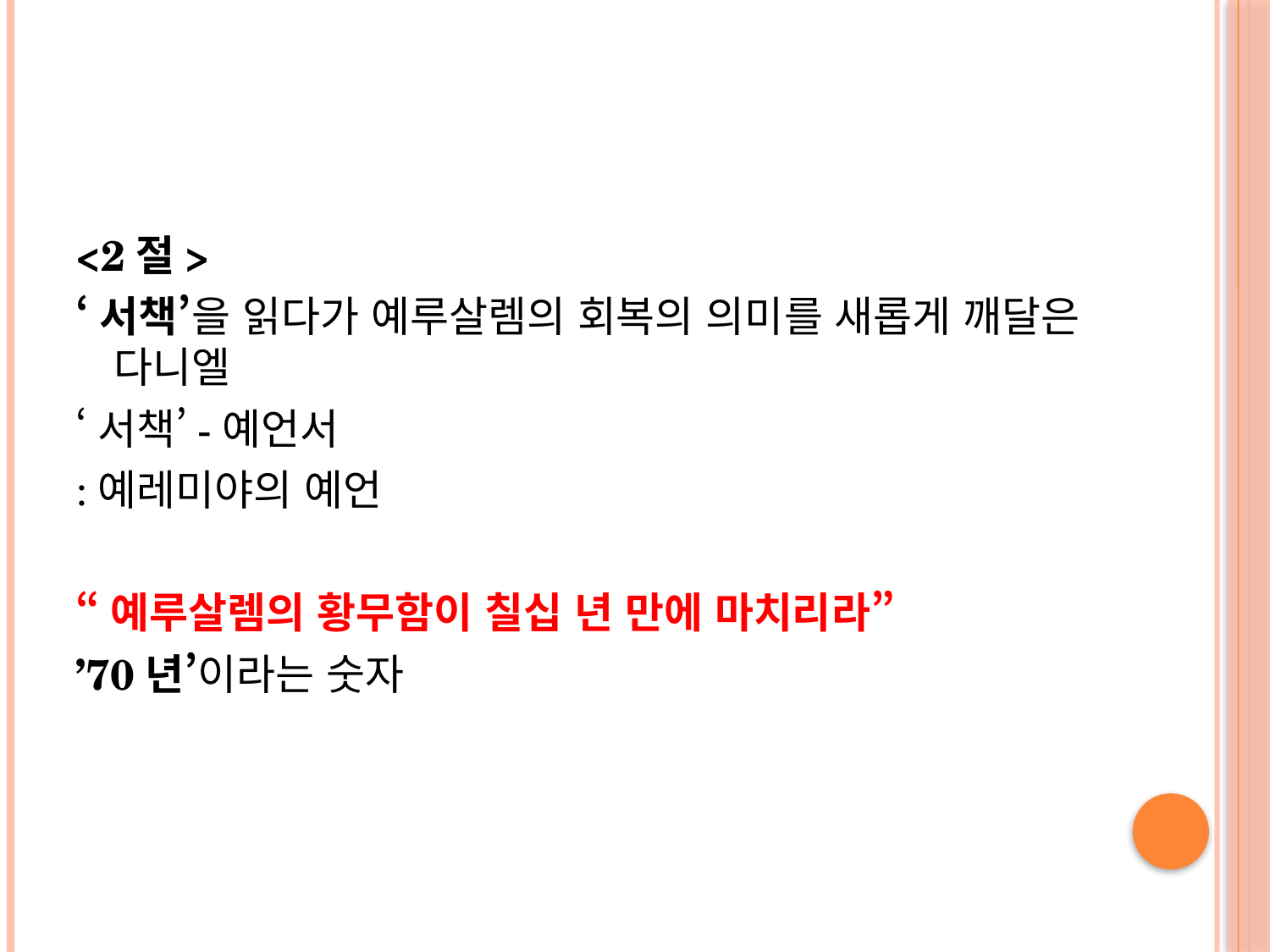

#
<2절>
‘서책’을 읽다가 예루살렘의 회복의 의미를 새롭게 깨달은 다니엘
‘서책’-예언서
:예레미야의 예언

“예루살렘의 황무함이 칠십 년 만에 마치리라”
’70년’이라는 숫자